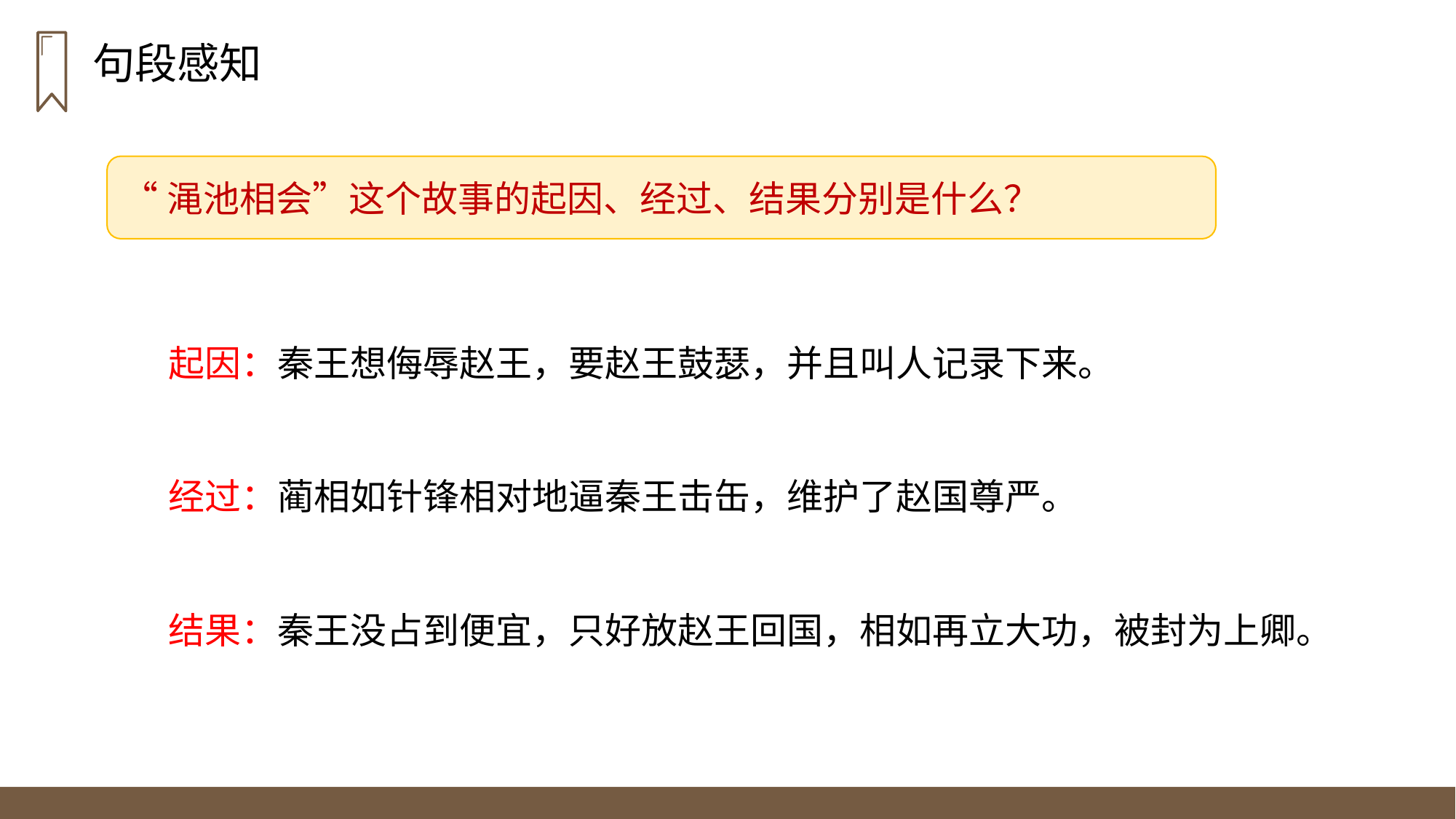

句段感知
“渑池相会”这个故事的起因、经过、结果分别是什么？
起因：秦王想侮辱赵王，要赵王鼓瑟，并且叫人记录下来。
经过：蔺相如针锋相对地逼秦王击缶，维护了赵国尊严。
结果：秦王没占到便宜，只好放赵王回国，相如再立大功，被封为上卿。